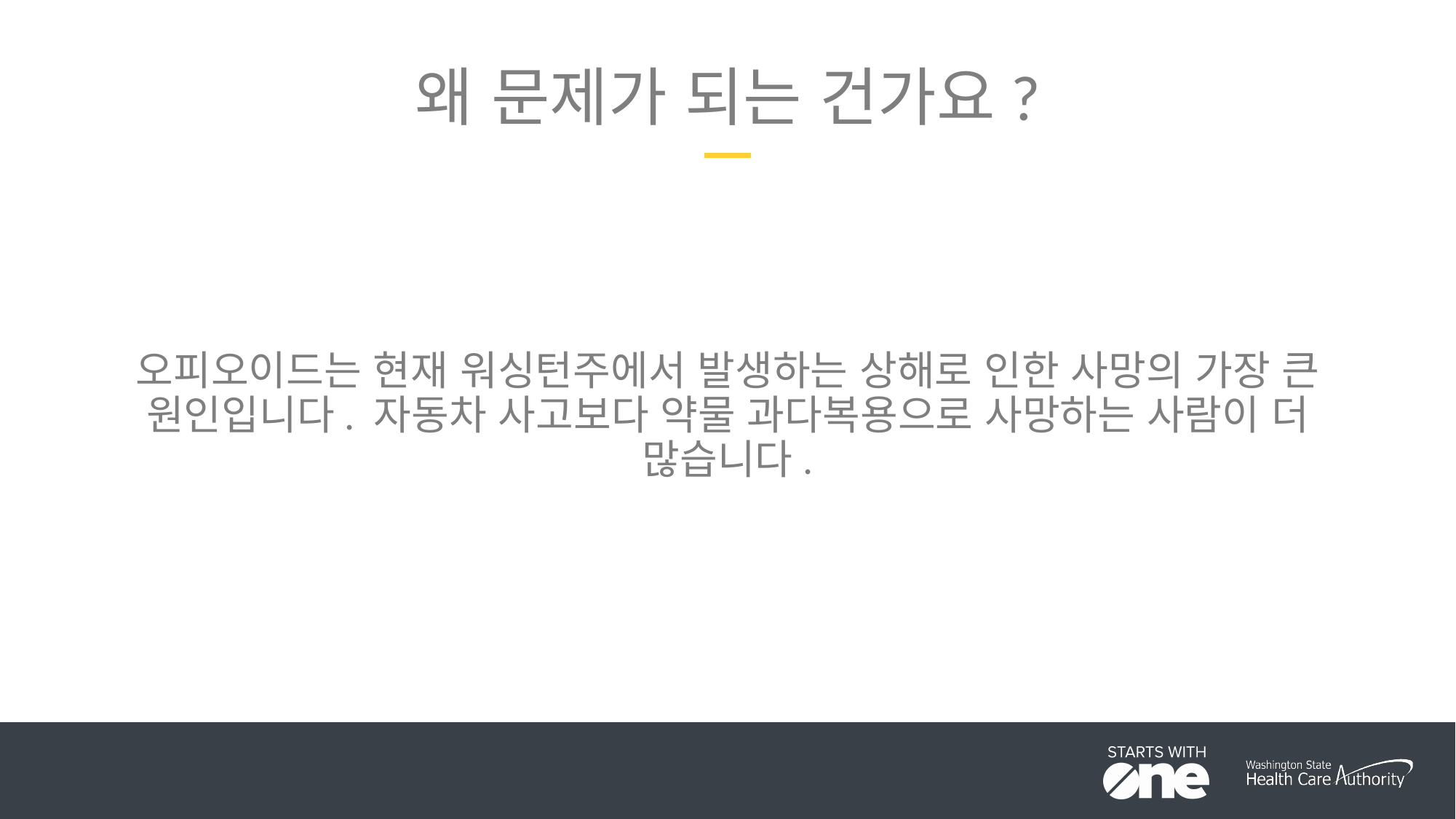

# 왜 문제가 되는 건가요?
오피오이드는 현재 워싱턴주에서 발생하는 상해로 인한 사망의 가장 큰 원인입니다. 자동차 사고보다 약물 과다복용으로 사망하는 사람이 더 많습니다.